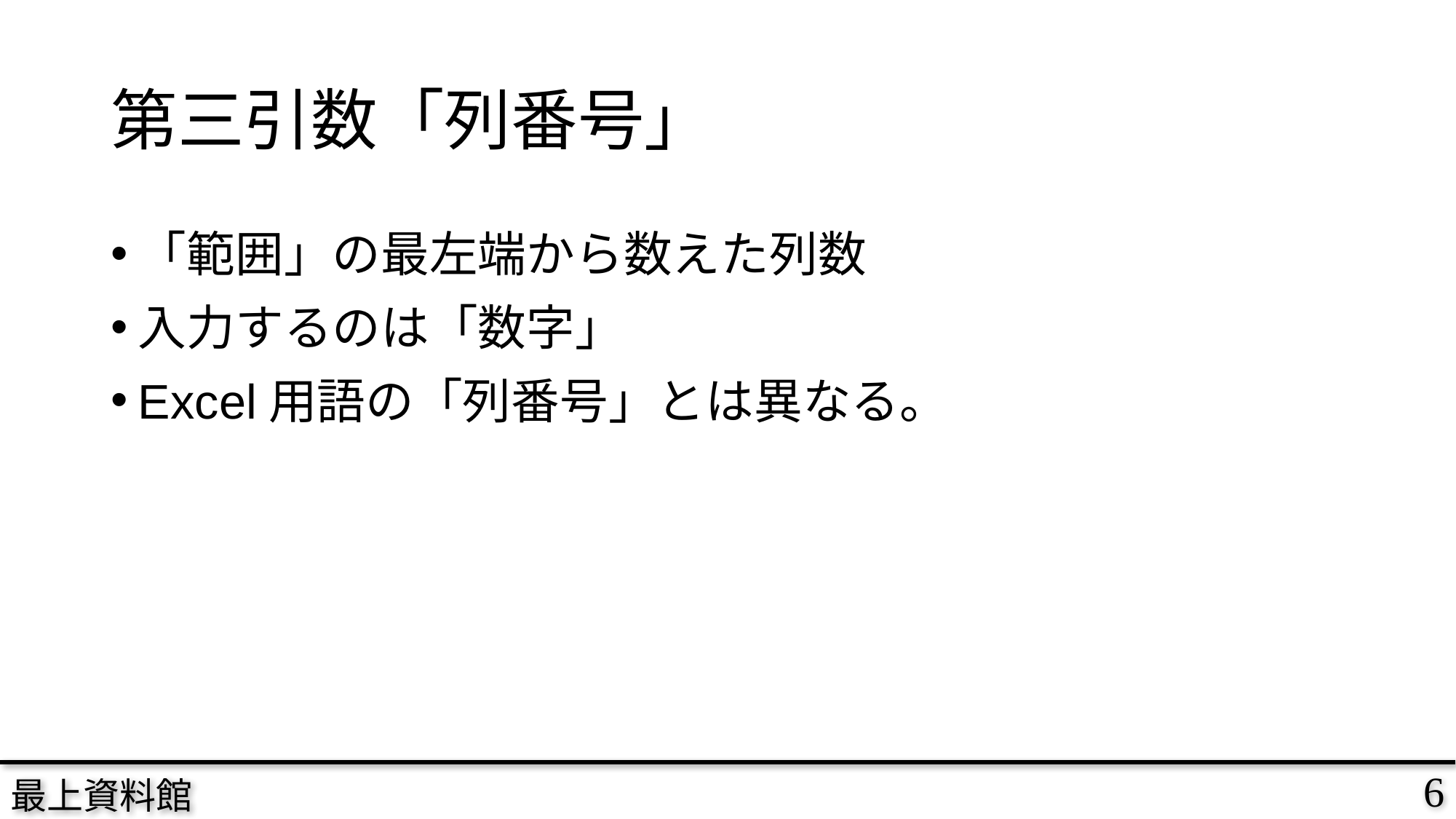

# 第三引数「列番号」
「範囲」の最左端から数えた列数
入力するのは「数字」
Excel用語の「列番号」とは異なる。